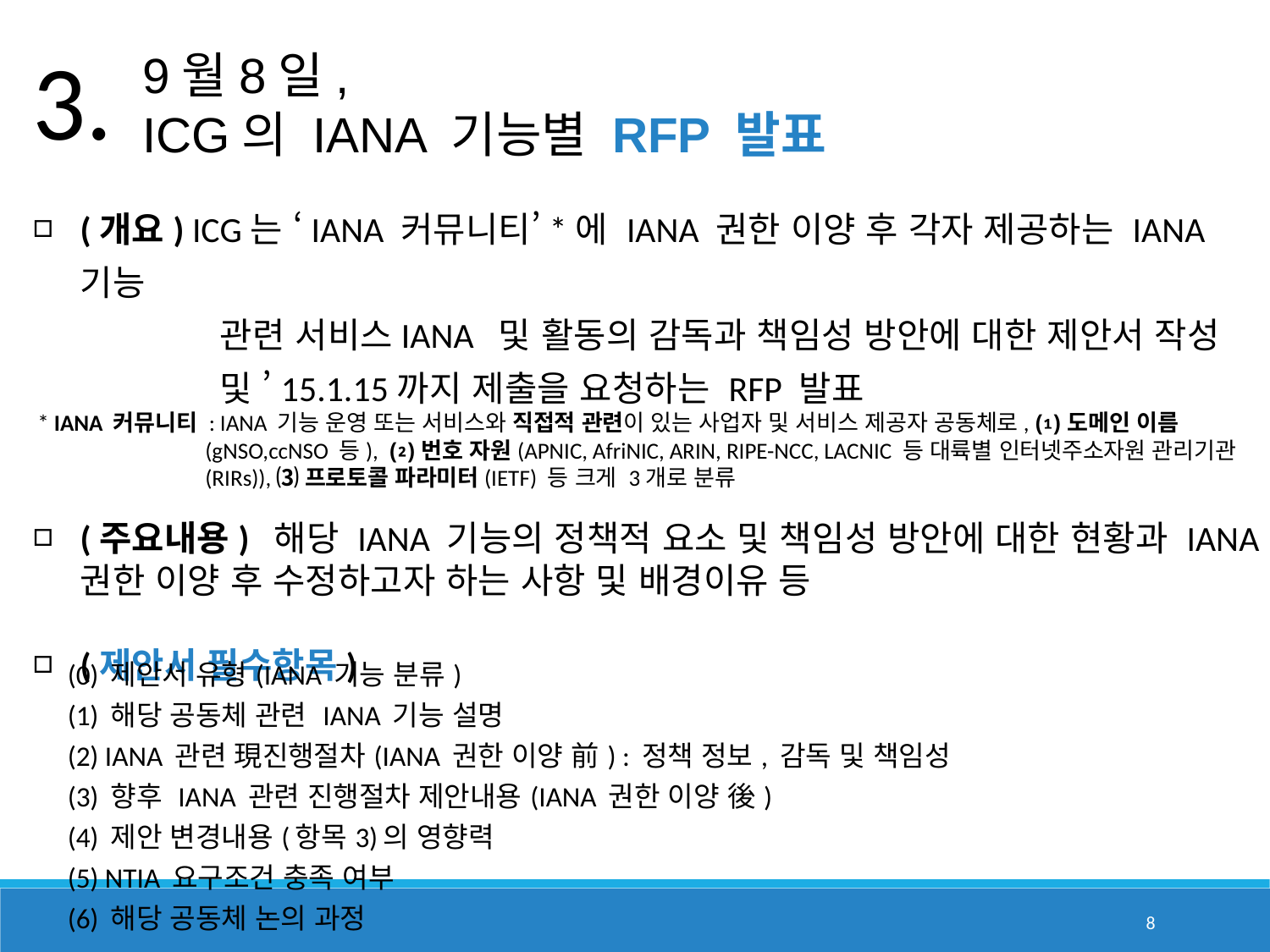

3.
9월8일,
ICG의 IANA 기능별 RFP 발표
(개요) ICG는 ‘IANA 커뮤니티’*에 IANA 권한 이양 후 각자 제공하는 IANA 기능
                  관련 서비스IANA  및 활동의 감독과 책임성 방안에 대한 제안서 작성
                  및 ’15.1.15까지 제출을 요청하는 RFP 발표
 * IANA 커뮤니티 : IANA 기능 운영 또는 서비스와 직접적 관련이 있는 사업자 및 서비스 제공자 공동체로, ⑴도메인 이름
                                  (gNSO,ccNSO 등),  ⑵번호 자원(APNIC, AfriNIC, ARIN, RIPE-NCC, LACNIC 등 대륙별 인터넷주소자원 관리기관
                                  (RIRs)), ⑶프로토콜 파라미터(IETF) 등 크게 3개로 분류

(주요내용)  해당 IANA 기능의 정책적 요소 및 책임성 방안에 대한 현황과 IANA 권한 이양 후 수정하고자 하는 사항 및 배경이유 등

(제안서 필수항목)

| (0) 제안서 유형(IANA 기능 분류) (1) 해당 공동체 관련 IANA 기능 설명 (2) IANA 관련 現진행절차(IANA 권한 이양 前) : 정책 정보, 감독 및 책임성 (3) 향후 IANA 관련 진행절차 제안내용(IANA 권한 이양 後) (4) 제안 변경내용(항목3)의 영향력 (5) NTIA 요구조건 충족 여부 (6) 해당 공동체 논의 과정 |
| --- |
8